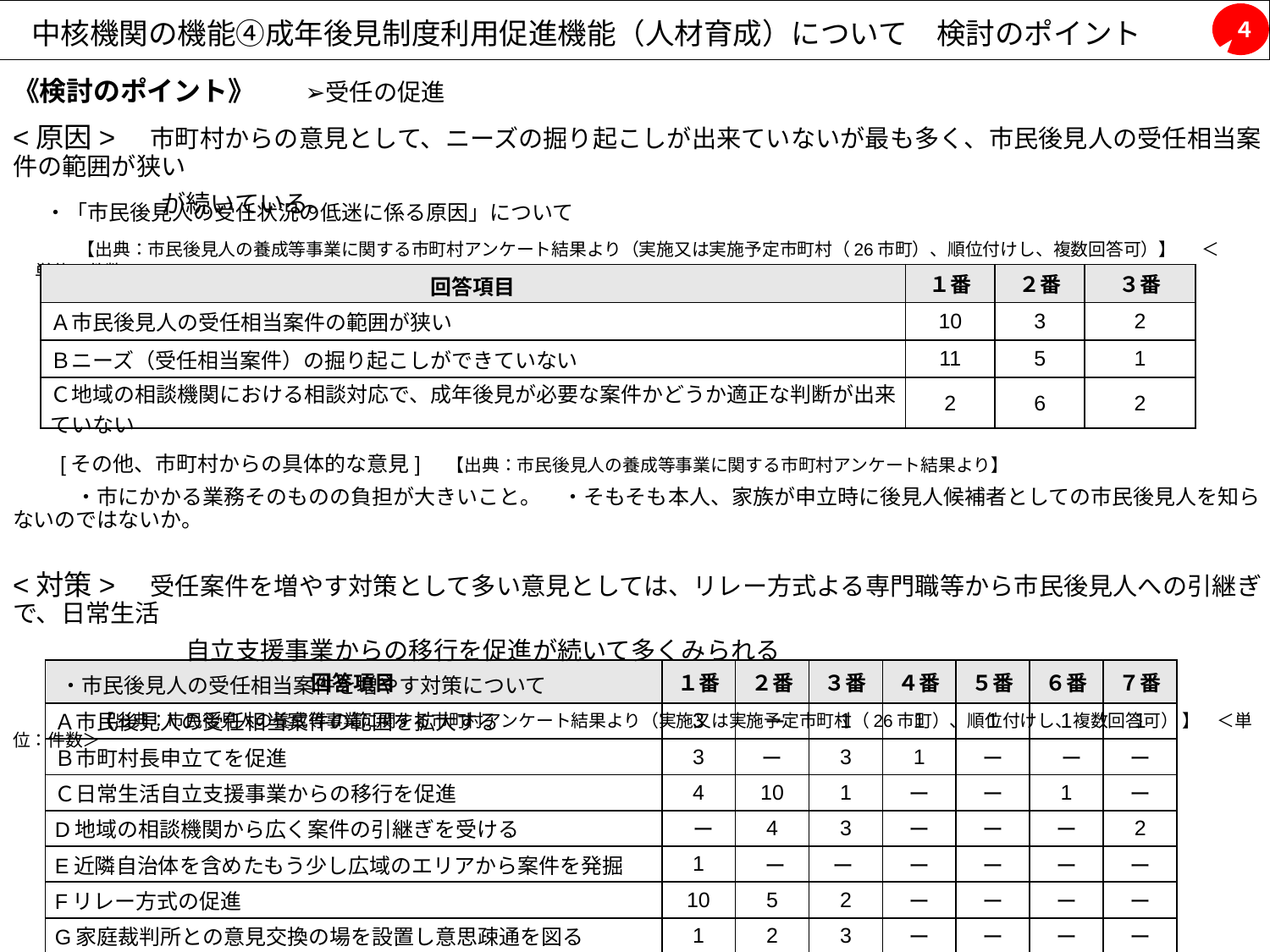

中核機関の機能④成年後見制度利用促進機能（人材育成）について　検討のポイント
４
《検討のポイント》　　➢受任の促進

<原因>　市町村からの意見として、ニーズの掘り起こしが出来ていないが最も多く、市民後見人の受任相当案件の範囲が狭い
　　　　　　が続いている。

　　[その他、市町村からの具体的な意見]　【出典：市民後見人の養成等事業に関する市町村アンケート結果より】
　　　・市にかかる業務そのものの負担が大きいこと。　・そもそも本人、家族が申立時に後見人候補者としての市民後見人を知らないのではないか。

<対策>　受任案件を増やす対策として多い意見としては、リレー方式よる専門職等から市民後見人への引継ぎで、日常生活
　　　　　　　自立支援事業からの移行を促進が続いて多くみられる
　　　・市民後見人の受任相当案件を増やす対策について
　　　　【出典：市民後見人の養成等事業に関する市町村アンケート結果より（実施又は実施予定市町村（26市町）、順位付けし、複数回答可） 】　＜単位：件数＞

 ・「市民後見人の受任状況の低迷に係る原因」について
　　【出典：市民後見人の養成等事業に関する市町村アンケート結果より（実施又は実施予定市町村（26市町）、順位付けし、複数回答可）】　  ＜単位：件数＞
| 回答項目 | １番 | ２番 | ３番 |
| --- | --- | --- | --- |
| Ａ市民後見人の受任相当案件の範囲が狭い | 10 | 3 | 2 |
| Ｂニーズ（受任相当案件）の掘り起こしができていない | 11 | 5 | 1 |
| Ｃ地域の相談機関における相談対応で、成年後見が必要な案件かどうか適正な判断が出来ていない | 2 | 6 | 2 |
| 回答項目 | １番 | ２番 | ３番 | ４番 | ５番 | ６番 | ７番 |
| --- | --- | --- | --- | --- | --- | --- | --- |
| Ａ市民後見人の受任相当案件の範囲を拡大する | 3 | ー | 1 | 1 | 1 | 1 | 1 |
| Ｂ市町村長申立てを促進 | 3 | ー | 3 | 1 | ー | ー | ー |
| Ｃ日常生活自立支援事業からの移行を促進 | 4 | 10 | 1 | ー | ー | 1 | ー |
| D地域の相談機関から広く案件の引継ぎを受ける | ー | 4 | 3 | ー | ー | ー | 2 |
| E近隣自治体を含めたもう少し広域のエリアから案件を発掘 | 1 | ー | ー | ー | ー | ー | ー |
| Fリレー方式の促進 | 10 | 5 | 2 | ー | ー | ー | ー |
| G家庭裁判所との意見交換の場を設置し意思疎通を図る | 1 | 2 | 3 | ー | ー | ー | ー |